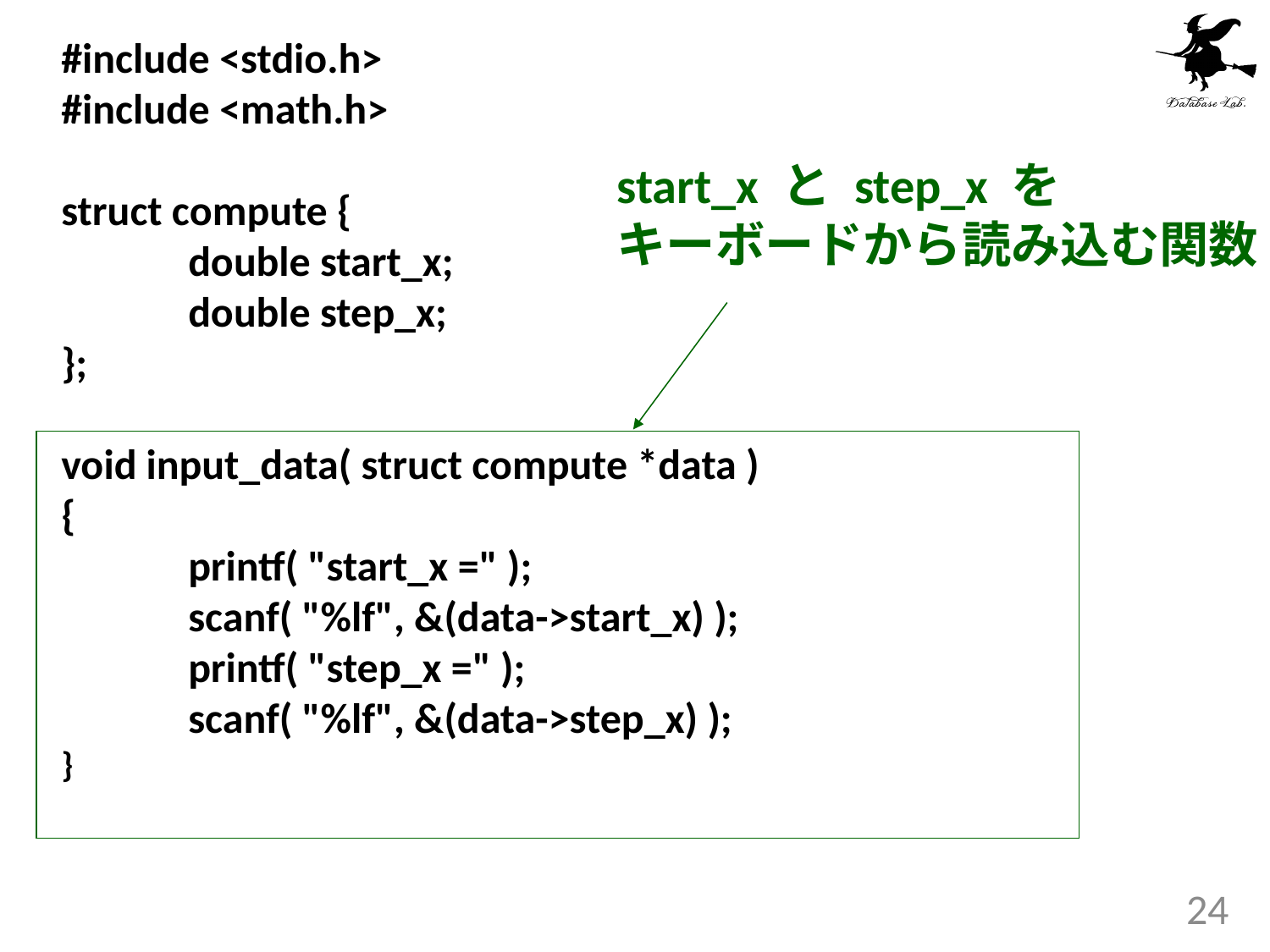

#include <stdio.h>
#include <math.h>

struct compute {
	double start_x;
	double step_x;
};

void input_data( struct compute *data )
{
	printf( "start_x =" );
	scanf( "%lf", &(data->start_x) );
	printf( "step_x =" );
	scanf( "%lf", &(data->step_x) );
}

start_x と step_x を
キーボードから読み込む関数

24